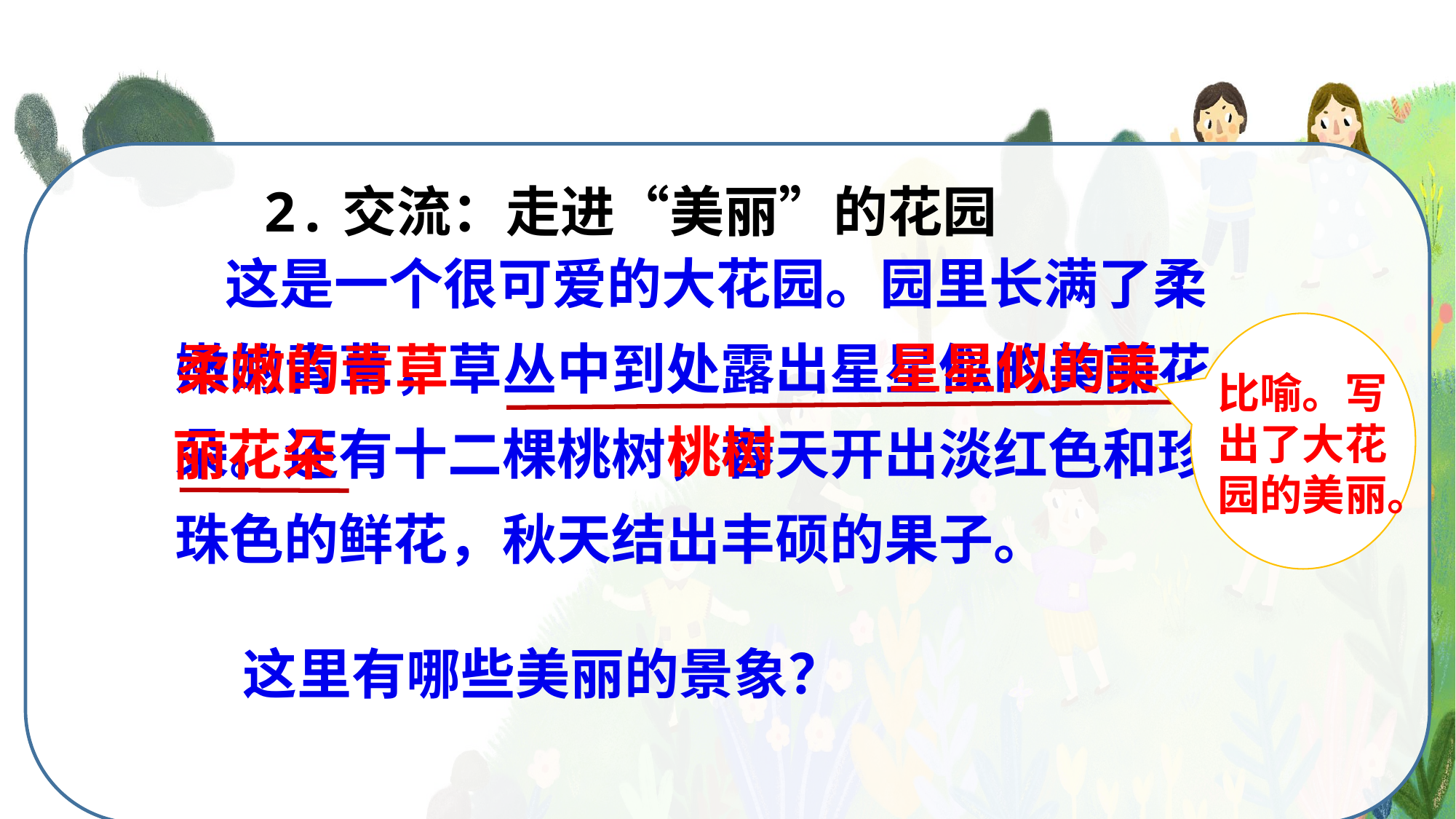

2.交流：走进“美丽”的花园
   这是一个很可爱的大花园。园里长满了柔嫩的青草，草丛中到处露出星星似的美丽花朵。还有十二棵桃树，春天开出淡红色和珍珠色的鲜花，秋天结出丰硕的果子。
星星似的美
柔嫩的青草

比喻。写出了大花园的美丽。
桃树
丽花朵
 这里有哪些美丽的景象？